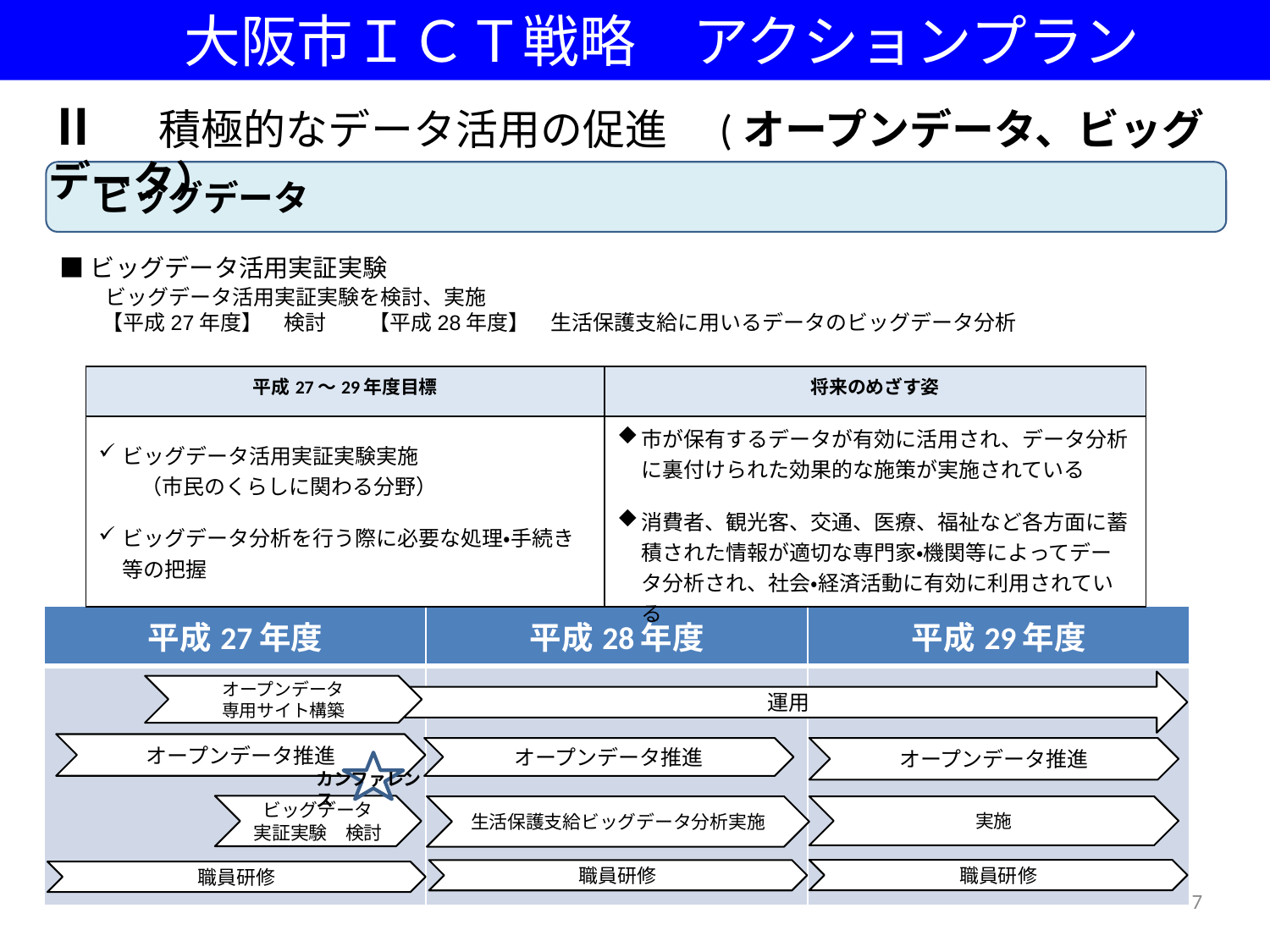

大阪市ＩＣＴ戦略　アクションプラン
Ⅱ　積極的なデータ活用の促進　(オープンデータ、ビッグデータ）
　ビッグデータ
■ビッグデータ活用実証実験
　　ビッグデータ活用実証実験を検討、実施
　　【平成27年度】　検討　　【平成28年度】　生活保護支給に用いるデータのビッグデータ分析

| 平成27～29年度目標 | 将来のめざす姿 |
| --- | --- |
| ビッグデータ活用実証実験実施 　　（市民のくらしに関わる分野） ビッグデータ分析を行う際に必要な処理・手続き等の把握 | 市が保有するデータが有効に活用され、データ分析に裏付けられた効果的な施策が実施されている 消費者、観光客、交通、医療、福祉など各方面に蓄積された情報が適切な専門家・機関等によってデータ分析され、社会・経済活動に有効に利用されている |
| 平成27年度 | 平成28年度 | 平成29年度 |
| --- | --- | --- |
|  |  |  |
運用
オープンデータ
専用サイト構築
オープンデータ推進
オープンデータ推進
オープンデータ推進

カンファレンス
ビッグデータ
実証実験　検討
生活保護支給ビッグデータ分析実施
実施
職員研修
職員研修
職員研修
7